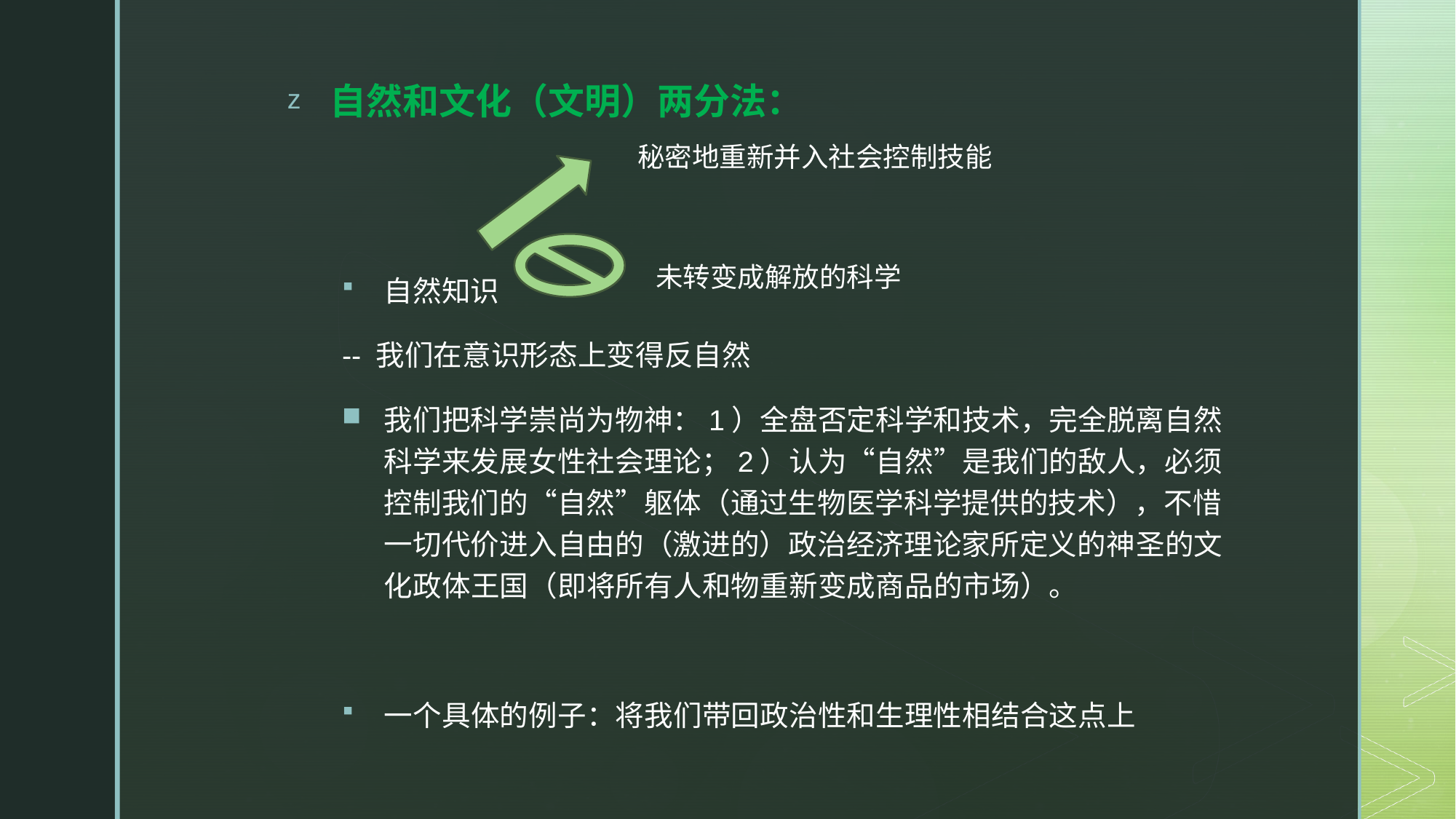

# 自然和文化（文明）两分法：
秘密地重新并入社会控制技能

未转变成解放的科学
自然知识
-- 我们在意识形态上变得反自然
我们把科学崇尚为物神：1）全盘否定科学和技术，完全脱离自然科学来发展女性社会理论；2）认为“自然”是我们的敌人，必须控制我们的“自然”躯体（通过生物医学科学提供的技术），不惜一切代价进入自由的（激进的）政治经济理论家所定义的神圣的文化政体王国（即将所有人和物重新变成商品的市场）。

一个具体的例子：将我们带回政治性和生理性相结合这点上